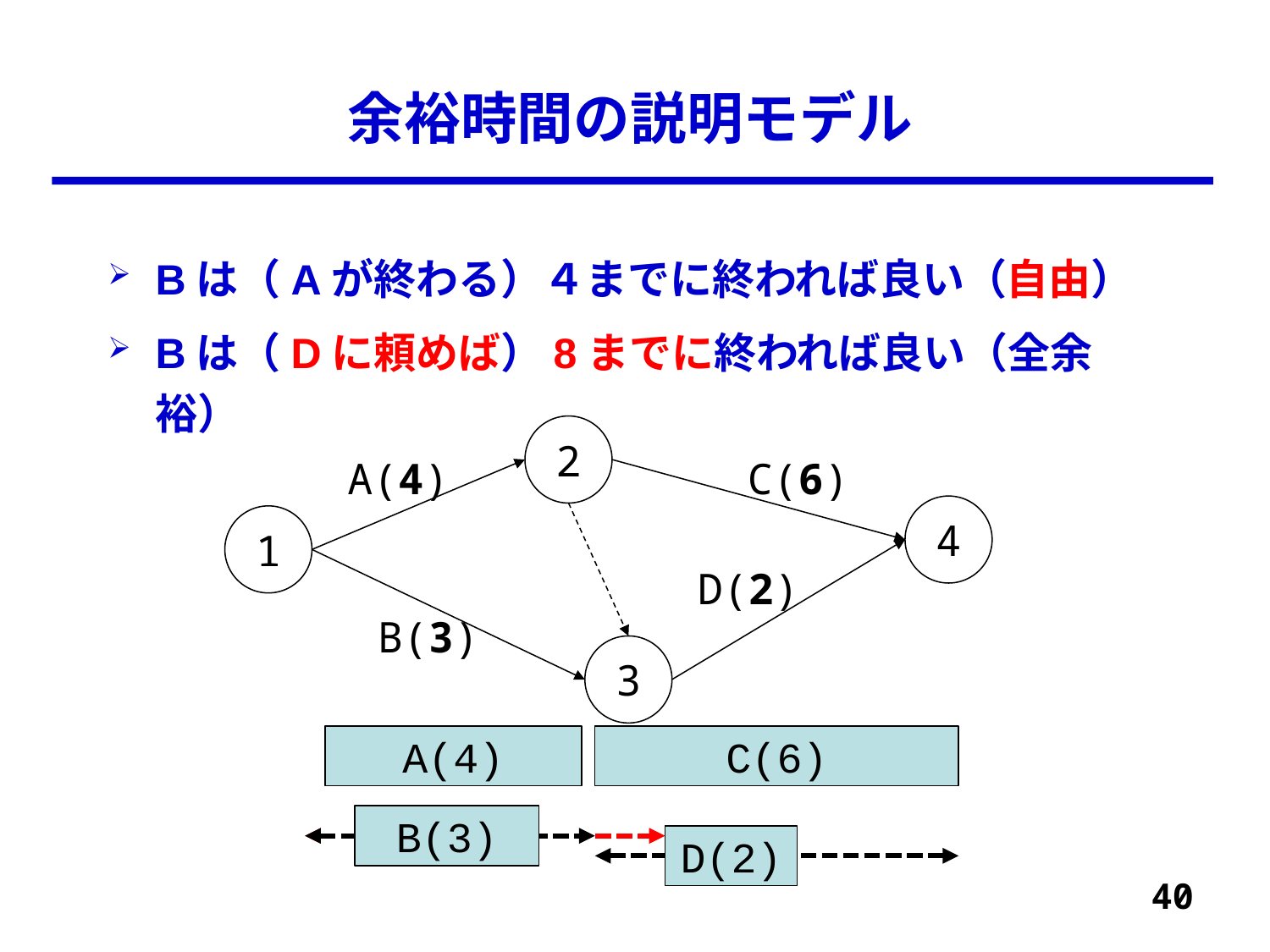

# 余裕時間の説明モデル
Bは（Aが終わる）４までに終われば良い（自由）
Bは（Dに頼めば）8までに終われば良い（全余裕）
2
A(4)
C(6)
4
1
D(2)
B(3)
3
A(4)
C(6)
B(3)
D(2)
40